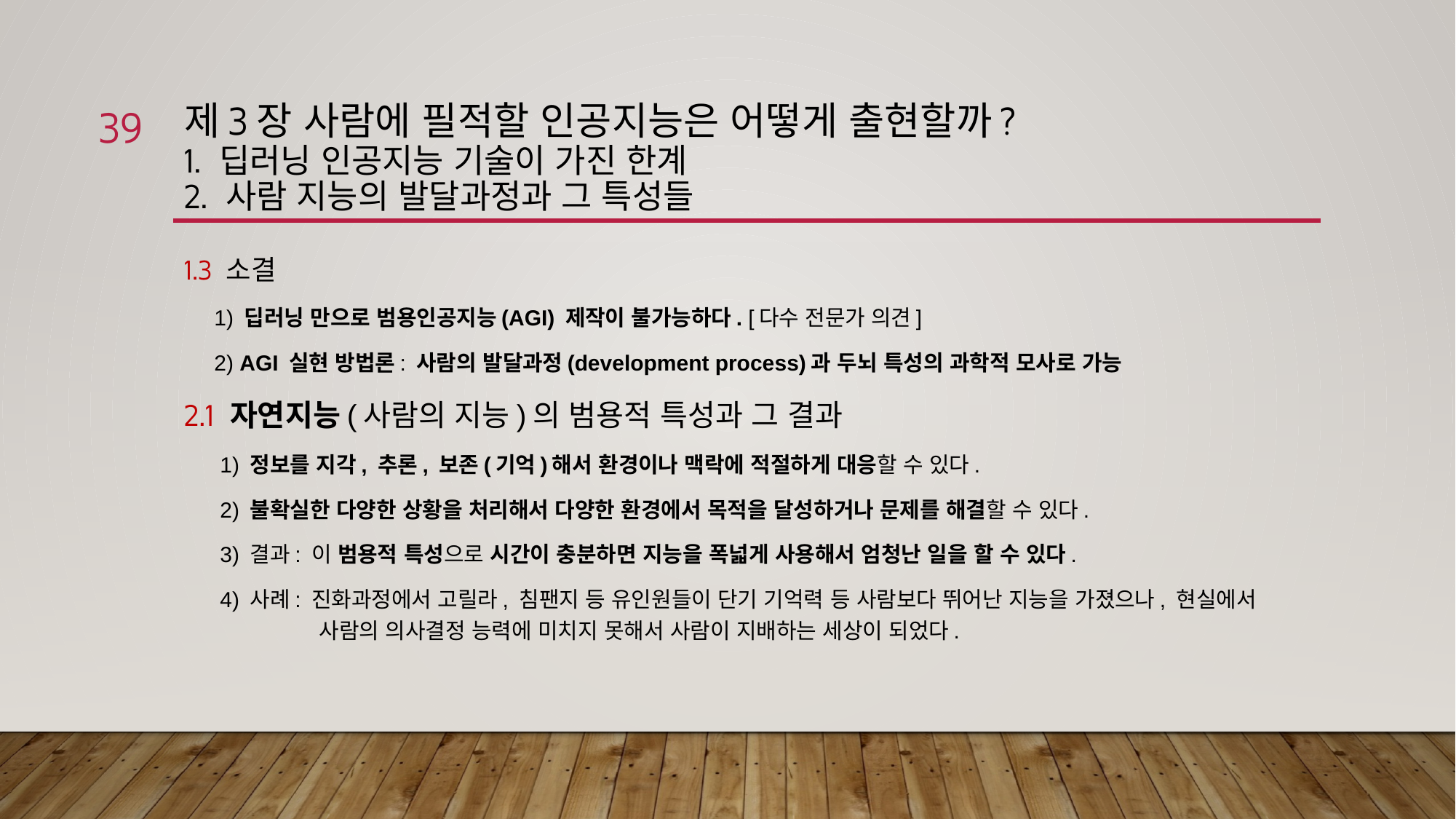

39
# 제3장 사람에 필적할 인공지능은 어떻게 출현할까? 1. 딥러닝 인공지능 기술이 가진 한계 2. 사람 지능의 발달과정과 그 특성들
1.3 소결
     1) 딥러닝 만으로 범용인공지능(AGI) 제작이 불가능하다. [다수 전문가 의견]
     2) AGI 실현 방법론: 사람의 발달과정(development process)과 두뇌 특성의 과학적 모사로 가능
2.1 자연지능(사람의 지능)의 범용적 특성과 그 결과
      1) 정보를 지각, 추론, 보존(기억)해서 환경이나 맥락에 적절하게 대응할 수 있다.
      2) 불확실한 다양한 상황을 처리해서 다양한 환경에서 목적을 달성하거나 문제를 해결할 수 있다.
      3) 결과: 이 범용적 특성으로 시간이 충분하면 지능을 폭넓게 사용해서 엄청난 일을 할 수 있다.
      4) 사례: 진화과정에서 고릴라, 침팬지 등 유인원들이 단기 기억력 등 사람보다 뛰어난 지능을 가졌으나, 현실에서 사람의 의사결정 능력에 미치지 못해서 사람이 지배하는 세상이 되었다.